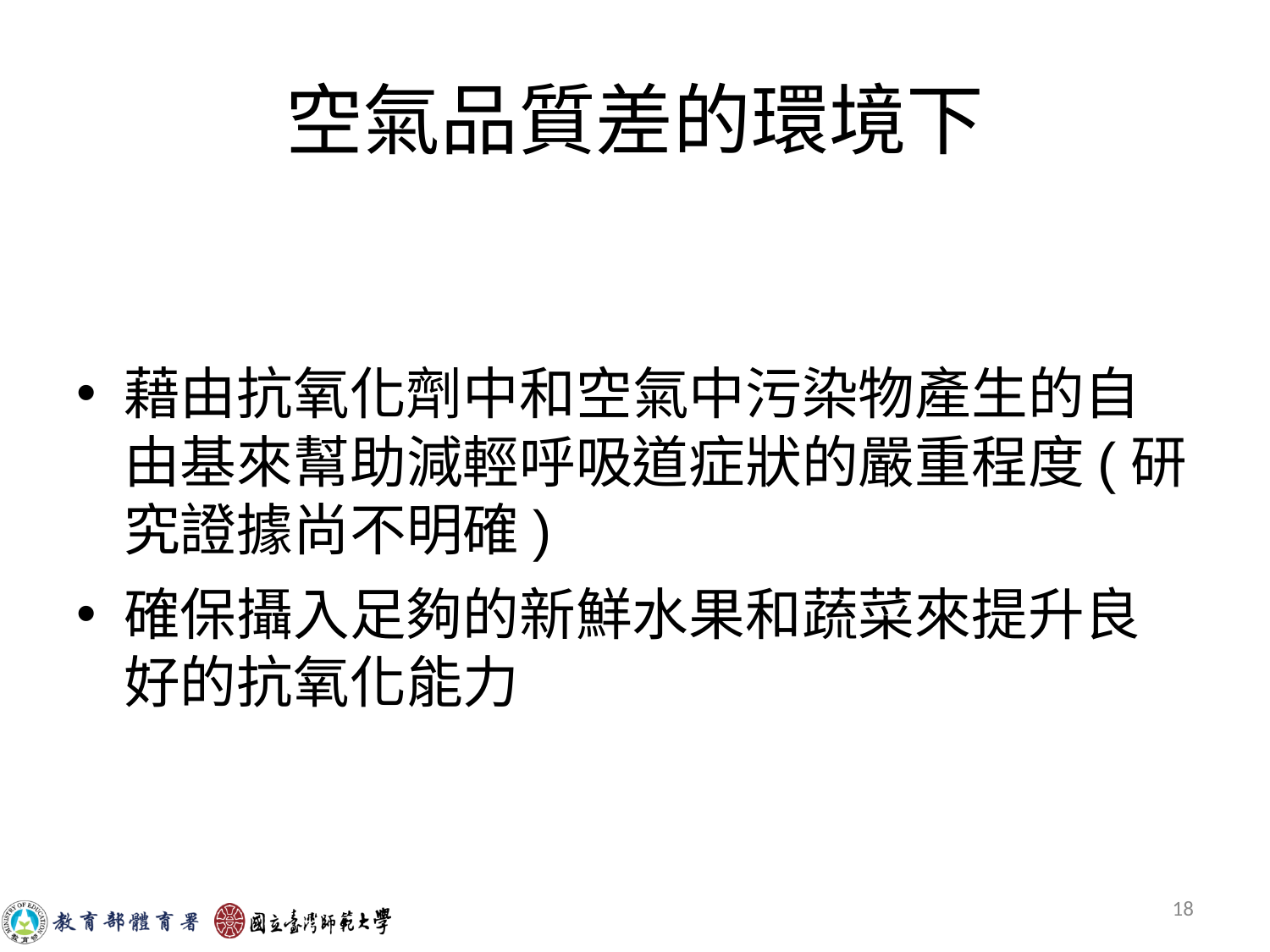

# 空氣品質差的環境下
藉由抗氧化劑中和空氣中污染物產生的自由基來幫助減輕呼吸道症狀的嚴重程度(研究證據尚不明確)
確保攝入足夠的新鮮水果和蔬菜來提升良好的抗氧化能力
18